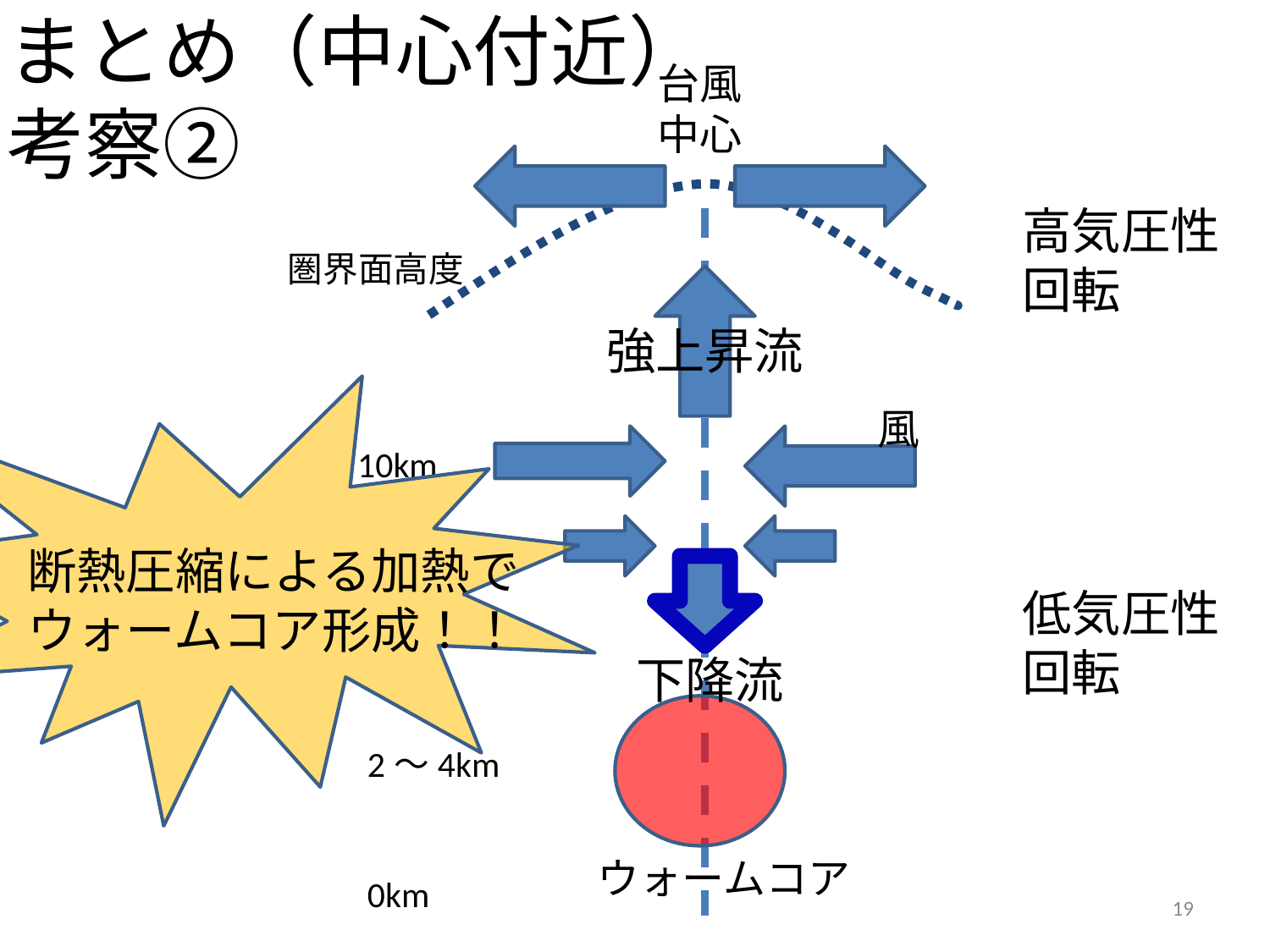

まとめ（中心付近）
考察②
台風中心

風

10km

圏界面高度
強上昇流

下降流
2～4km
ウォームコア
0km
高気圧性回転

断熱圧縮による加熱で
ウォームコア形成！！
低気圧性回転
19